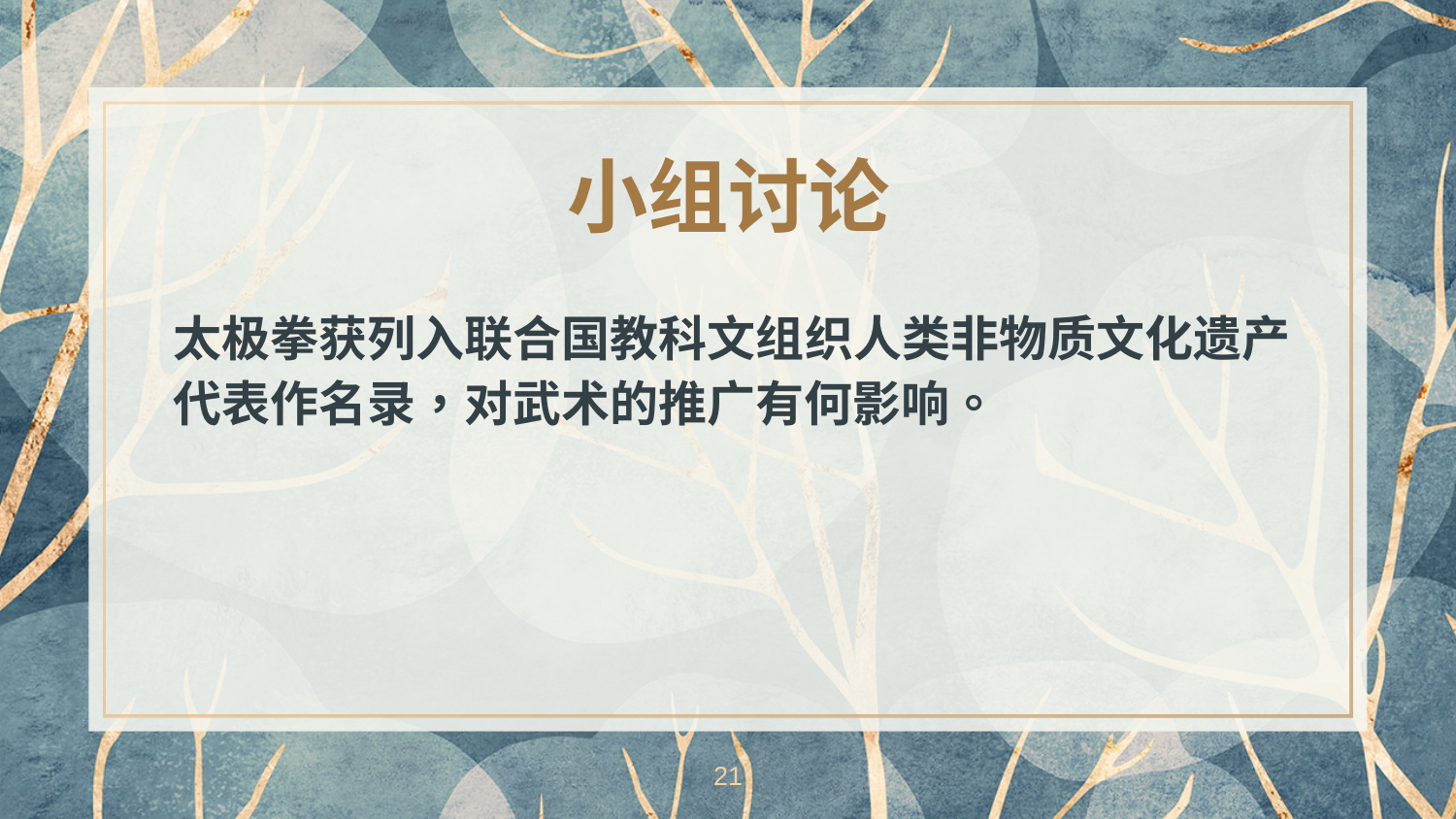

小组讨论

太极拳获列入联合国教科文组织人类非物质文化遗产代表作名录，对武术的推广有何影响。
21